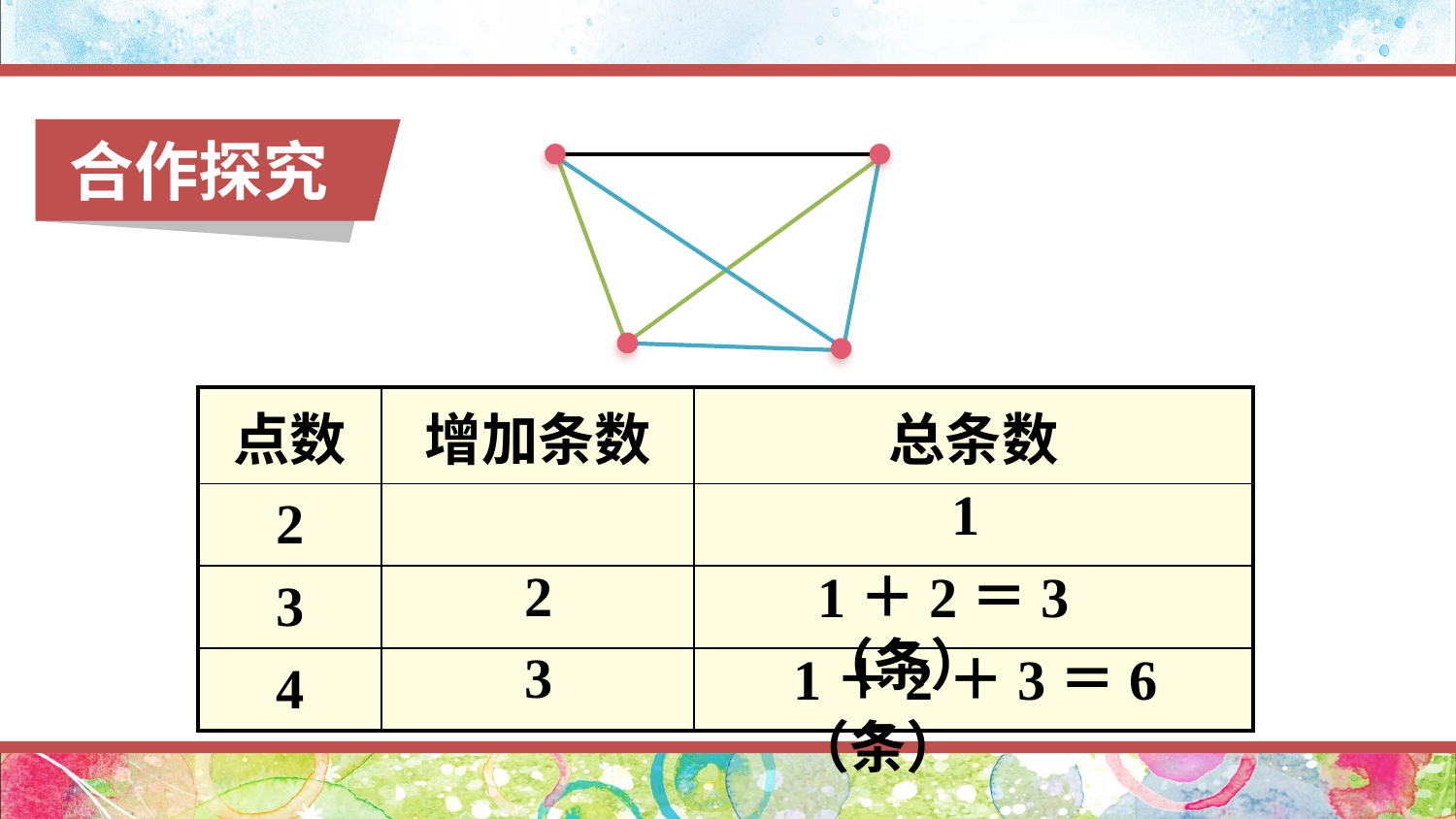

合作探究

| 点数 | 增加条数 | 总条数 |
| --- | --- | --- |
| 2 |  |  |
| 3 |  |  |
| 4 |  |  |
1
2
1＋2＝3（条）
3
1＋2＋3＝6（条）